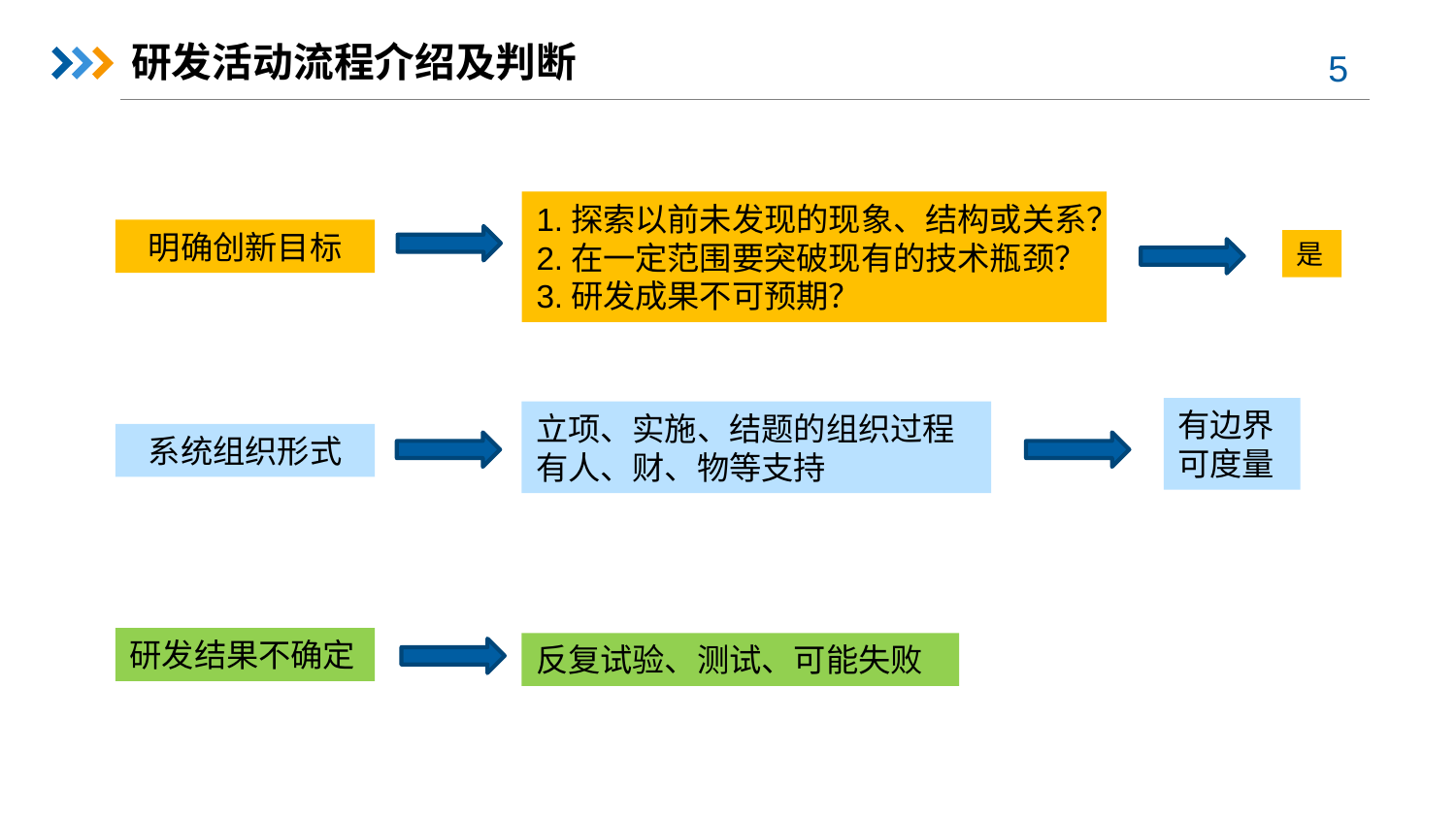

研发活动流程介绍及判断
1.探索以前未发现的现象、结构或关系？
2.在一定范围要突破现有的技术瓶颈？
3.研发成果不可预期？
明确创新目标
是
有边界
可度量
立项、实施、结题的组织过程
有人、财、物等支持
系统组织形式
研发结果不确定
反复试验、测试、可能失败